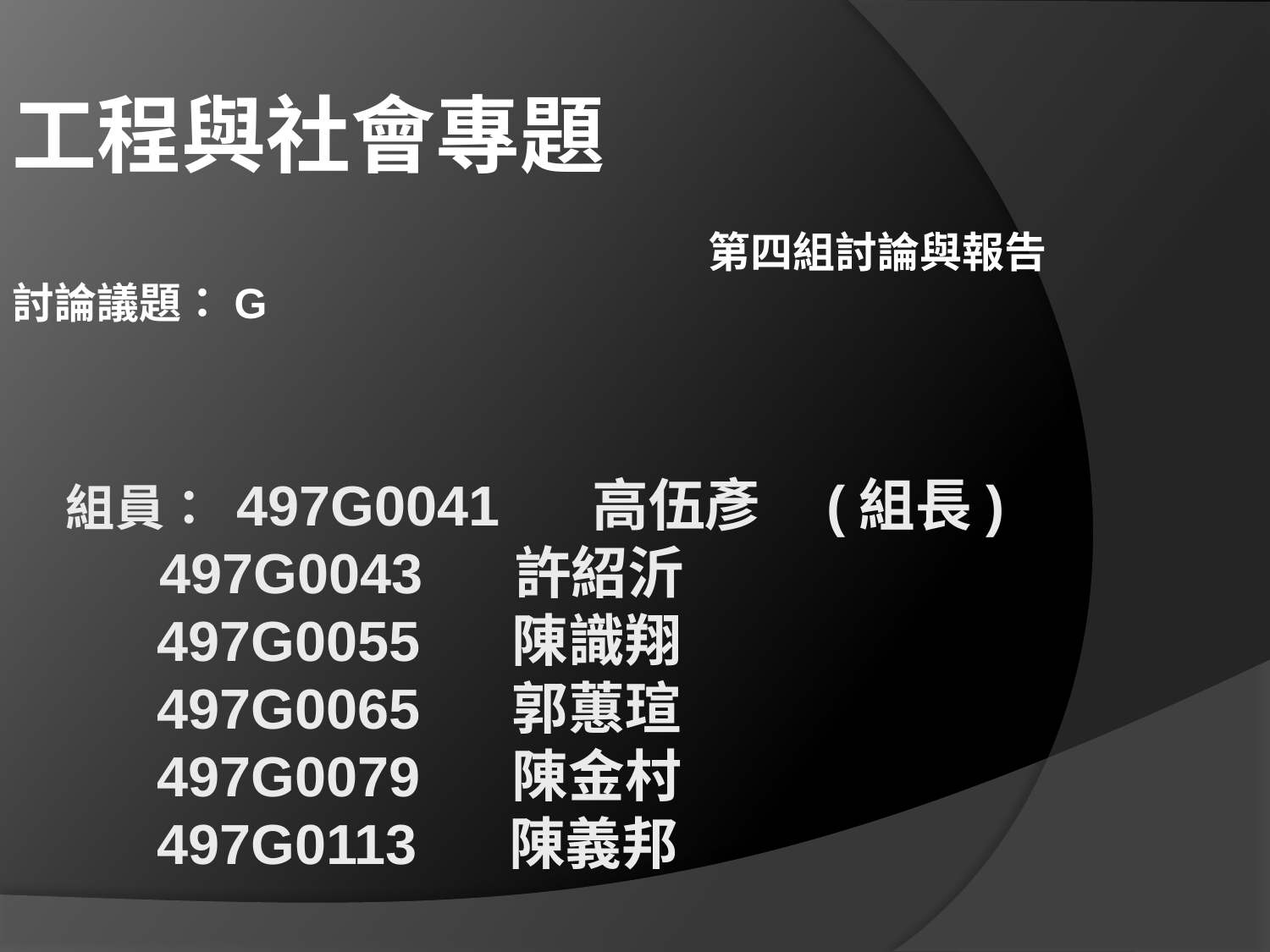

工程與社會專題
                                                                         第四組討論與報告
討論議題：G
# 組員： 497G0041     高伍彥    (組長) 497G0043     許紹沂 497G0055     陳識翔 497G0065     郭蕙瑄 497G0079     陳金村 497G0113     陳義邦